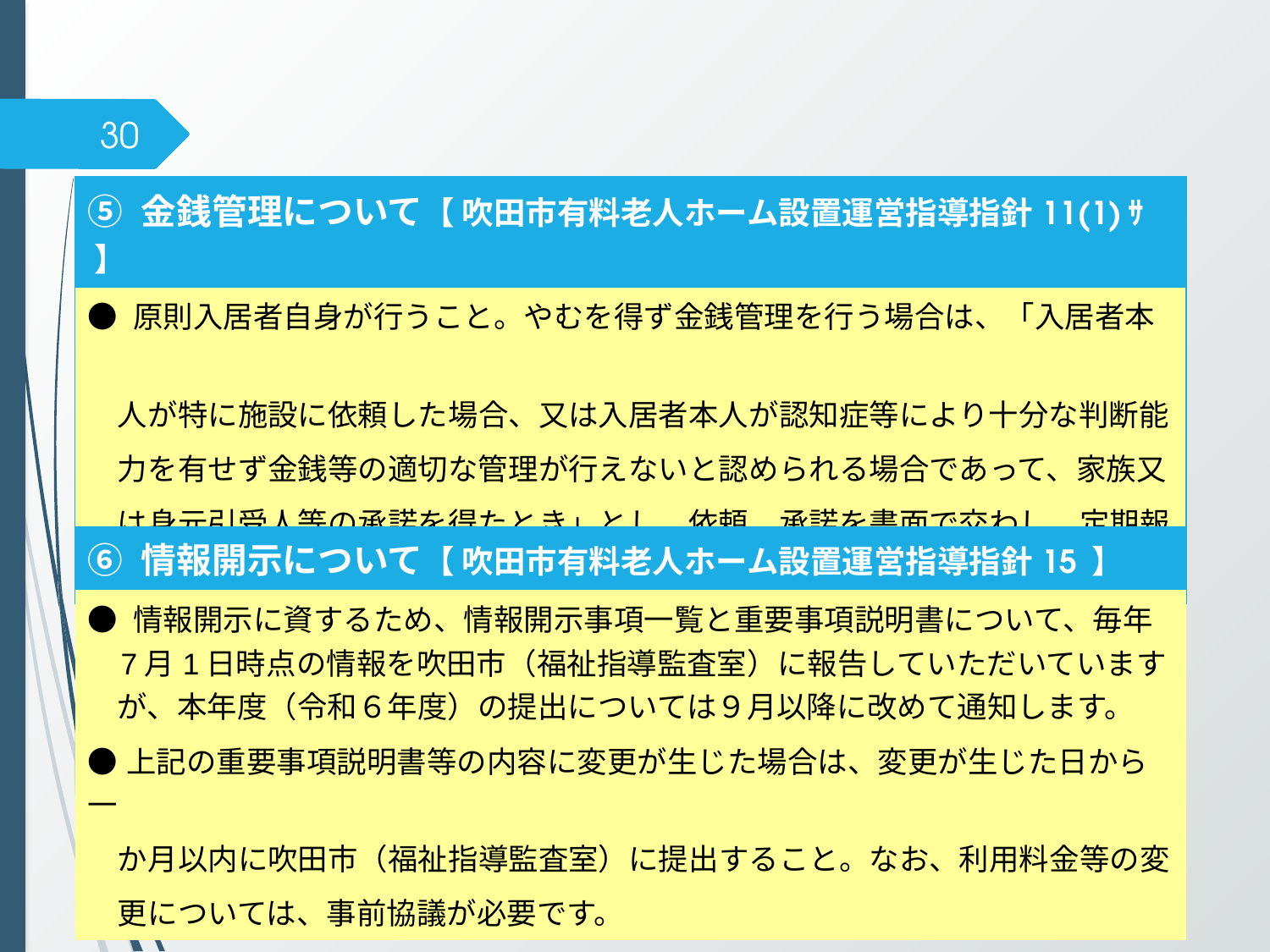

30
| ⑤ 金銭管理について【 吹田市有料老人ホーム設置運営指導指針11(1)ｻ 】 |
| --- |
| ● 原則入居者自身が行うこと。やむを得ず金銭管理を行う場合は、「入居者本　 　人が特に施設に依頼した場合、又は入居者本人が認知症等により十分な判断能 　力を有せず金銭等の適切な管理が行えないと認められる場合であって、家族又 　は身元引受人等の承諾を得たとき」とし、依頼、承諾を書面で交わし、定期報 　告等の運用方法を金銭管理規定等で定めること。 |
| ⑥ 情報開示について【 吹田市有料老人ホーム設置運営指導指針15 】 |
| --- |
| ● 情報開示に資するため、情報開示事項一覧と重要事項説明書について、毎年 7月1日時点の情報を吹田市（福祉指導監査室）に報告していただいています 　が、本年度（令和６年度）の提出については９月以降に改めて通知します。 ●上記の重要事項説明書等の内容に変更が生じた場合は、変更が生じた日から一 　か月以内に吹田市（福祉指導監査室）に提出すること。なお、利用料金等の変 　更については、事前協議が必要です。 |